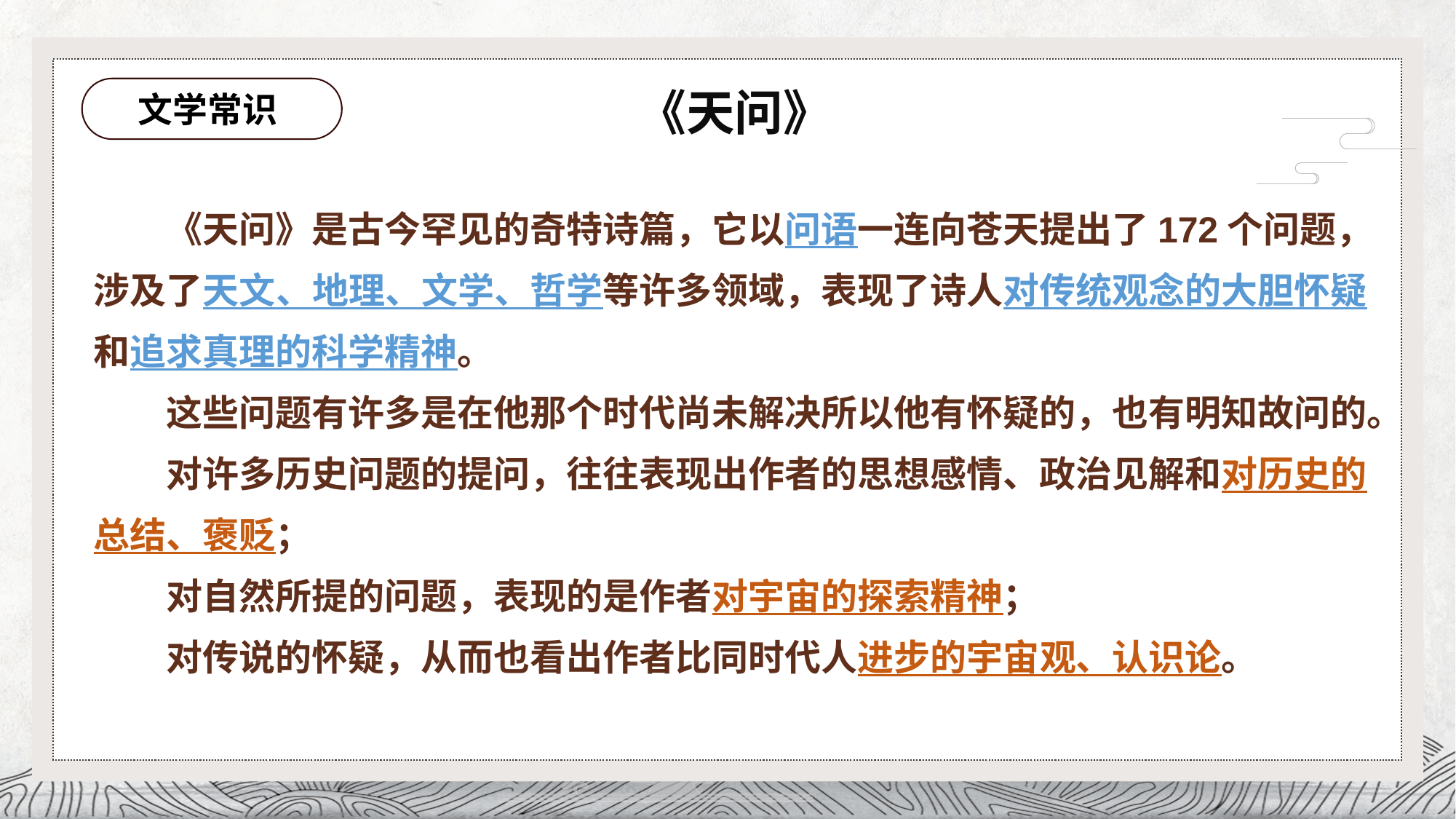

《天问》
# 文学常识

《天问》是古今罕见的奇特诗篇，它以问语一连向苍天提出了172个问题，涉及了天文、地理、文学、哲学等许多领域，表现了诗人对传统观念的大胆怀疑和追求真理的科学精神。
这些问题有许多是在他那个时代尚未解决所以他有怀疑的，也有明知故问的。
对许多历史问题的提问，往往表现出作者的思想感情、政治见解和对历史的总结、褒贬；
对自然所提的问题，表现的是作者对宇宙的探索精神；
对传说的怀疑，从而也看出作者比同时代人进步的宇宙观、认识论。